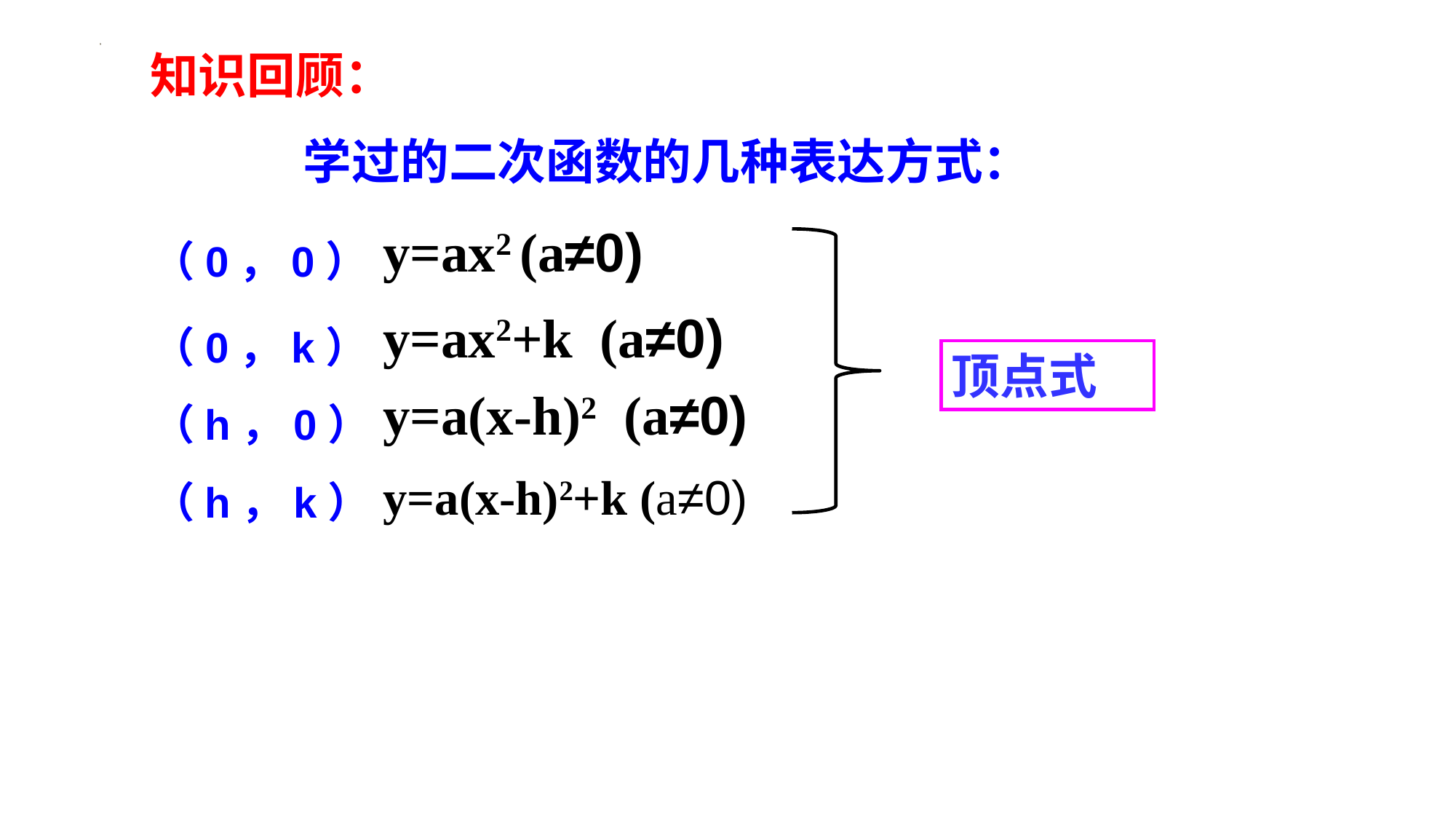

知识回顾：
学过的二次函数的几种表达方式：
y=ax2 (a≠0)

（0，0）

y=ax2+k  (a≠0)

（0，k）
顶点式
y=a(x-h)2  (a≠0)

（h，0）
y=a(x-h)2+k (a≠0)

（h，k）